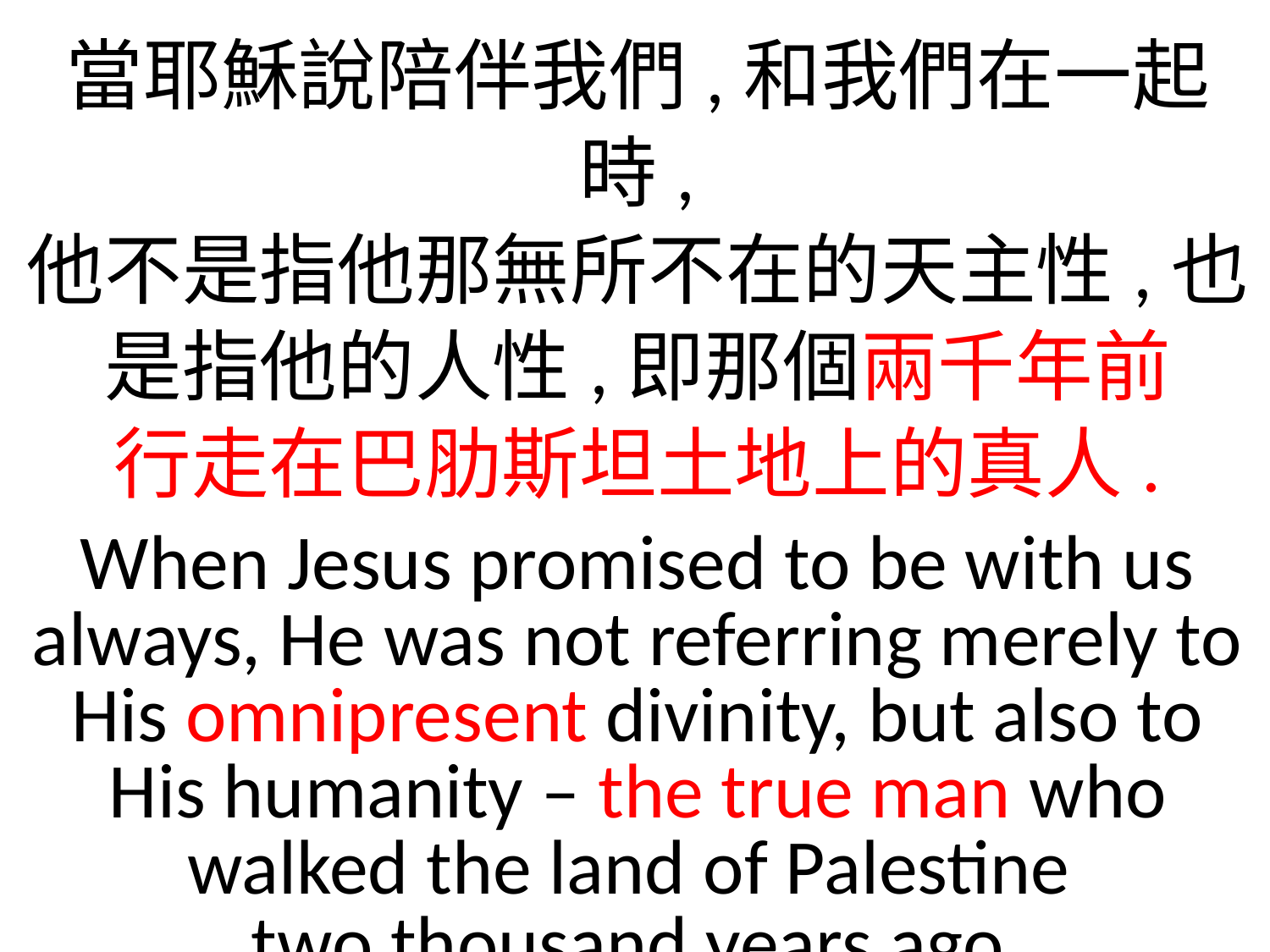

當耶穌說陪伴我們,和我們在一起時,
他不是指他那無所不在的天主性,也是指他的人性,即那個兩千年前
行走在巴肋斯坦土地上的真人.
When Jesus promised to be with us always, He was not referring merely to His omnipresent divinity, but also to His humanity – the true man who walked the land of Palestine
two thousand years ago.